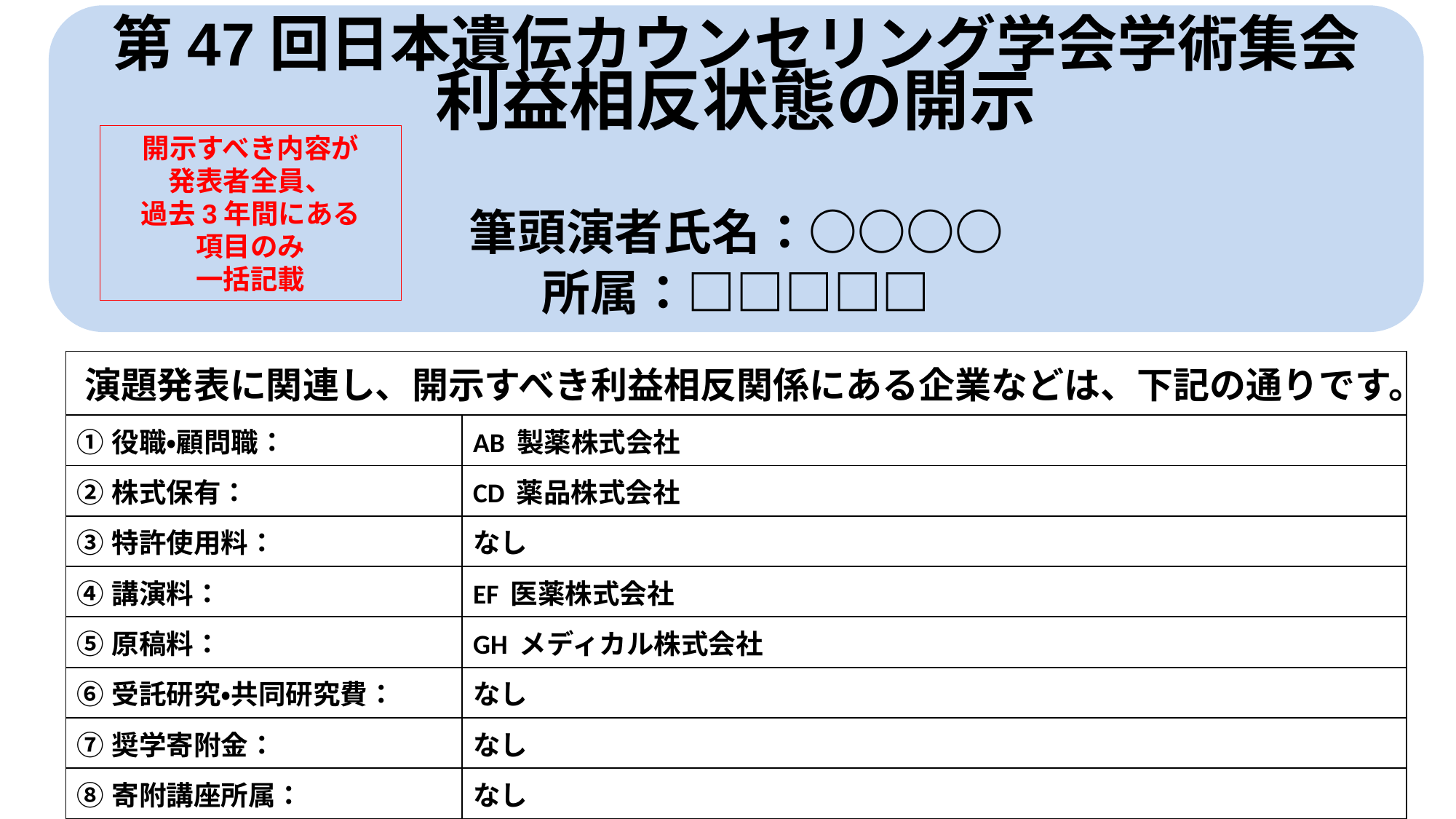

第47回日本遺伝カウンセリング学会学術集会
利益相反状態の開示

筆頭演者氏名：○○○○
所属：□□□□□
開示すべき内容が
発表者全員、
過去3年間にある
項目のみ
一括記載
| 演題発表に関連し、開示すべき利益相反関係にある企業などは、下記の通りです。 |  |
| --- | --- |
| ①役職・顧問職： | AB 製薬株式会社 |
| ②株式保有： | CD 薬品株式会社 |
| ③特許使用料： | なし |
| ④講演料： | EF 医薬株式会社 |
| ⑤原稿料： | GH メディカル株式会社 |
| ⑥受託研究・共同研究費： | なし |
| ⑦奨学寄附金： | なし |
| ⑧寄附講座所属： | なし |
| ⑨贈与品など報酬： | なし |